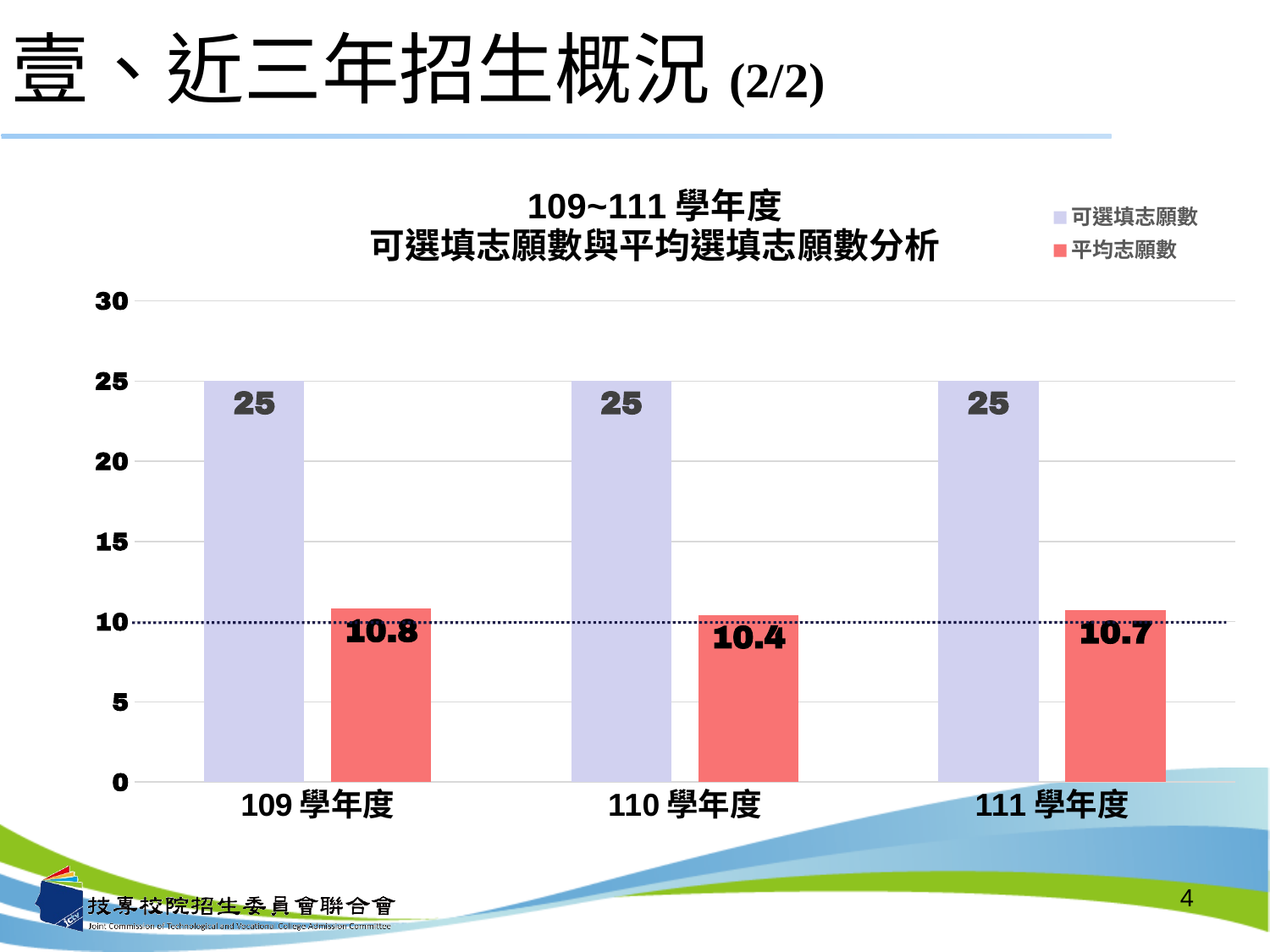

# 壹、近三年招生概況(2/2)

### Chart: 109~111學年度
可選填志願數與平均選填志願數分析

| Category | 可選填志願數 | 平均志願數 |
|---|---|---|
| 109學年度 | 25.0 | 10.8 |
| 110學年度 | 25.0 | 10.4 |
| 111學年度 | 25.0 | 10.7 |
4